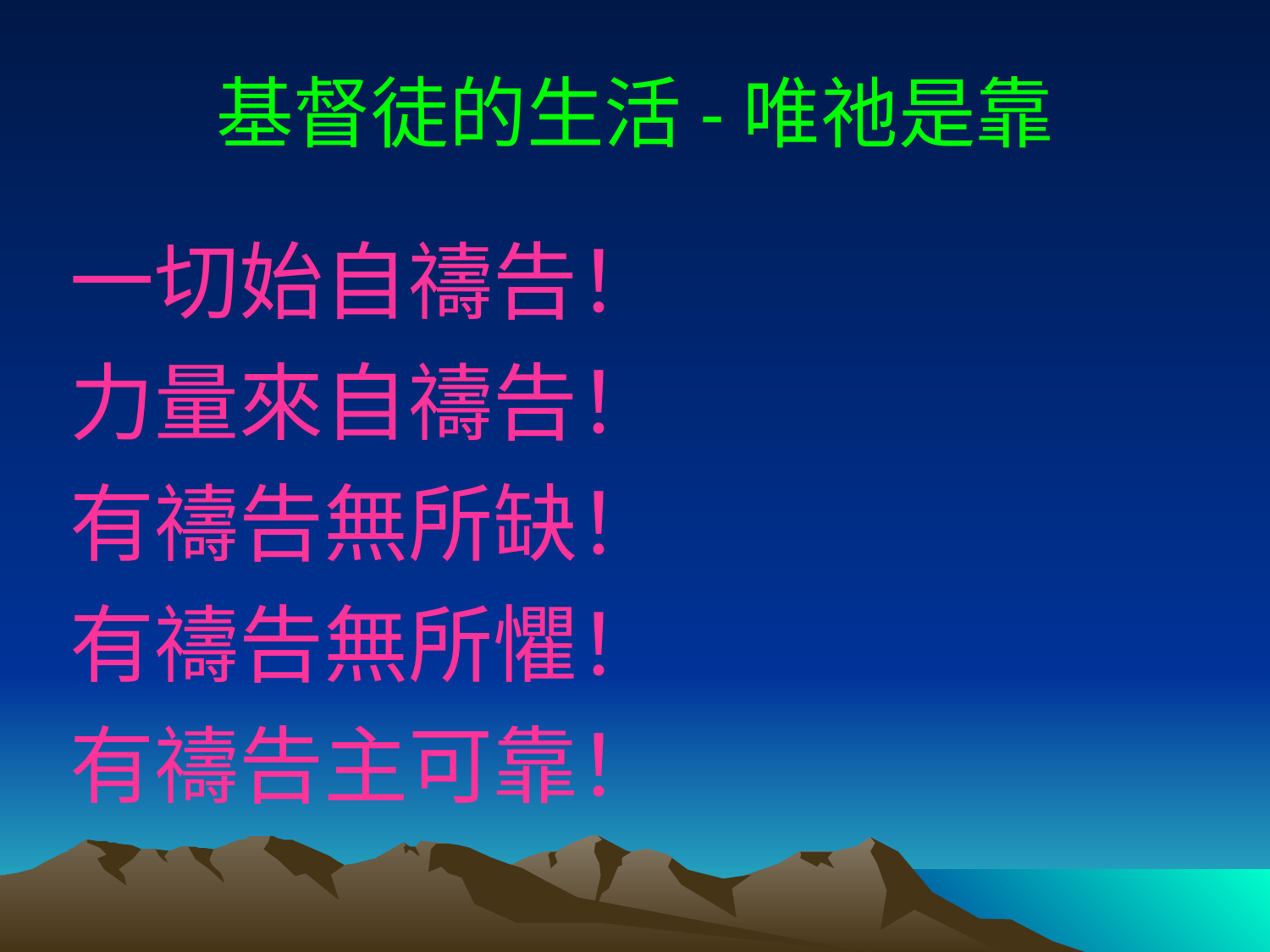

# 基督徒的生活-唯祂是靠
一切始自禱告！
力量來自禱告！
有禱告無所缺！
有禱告無所懼！
有禱告主可靠！